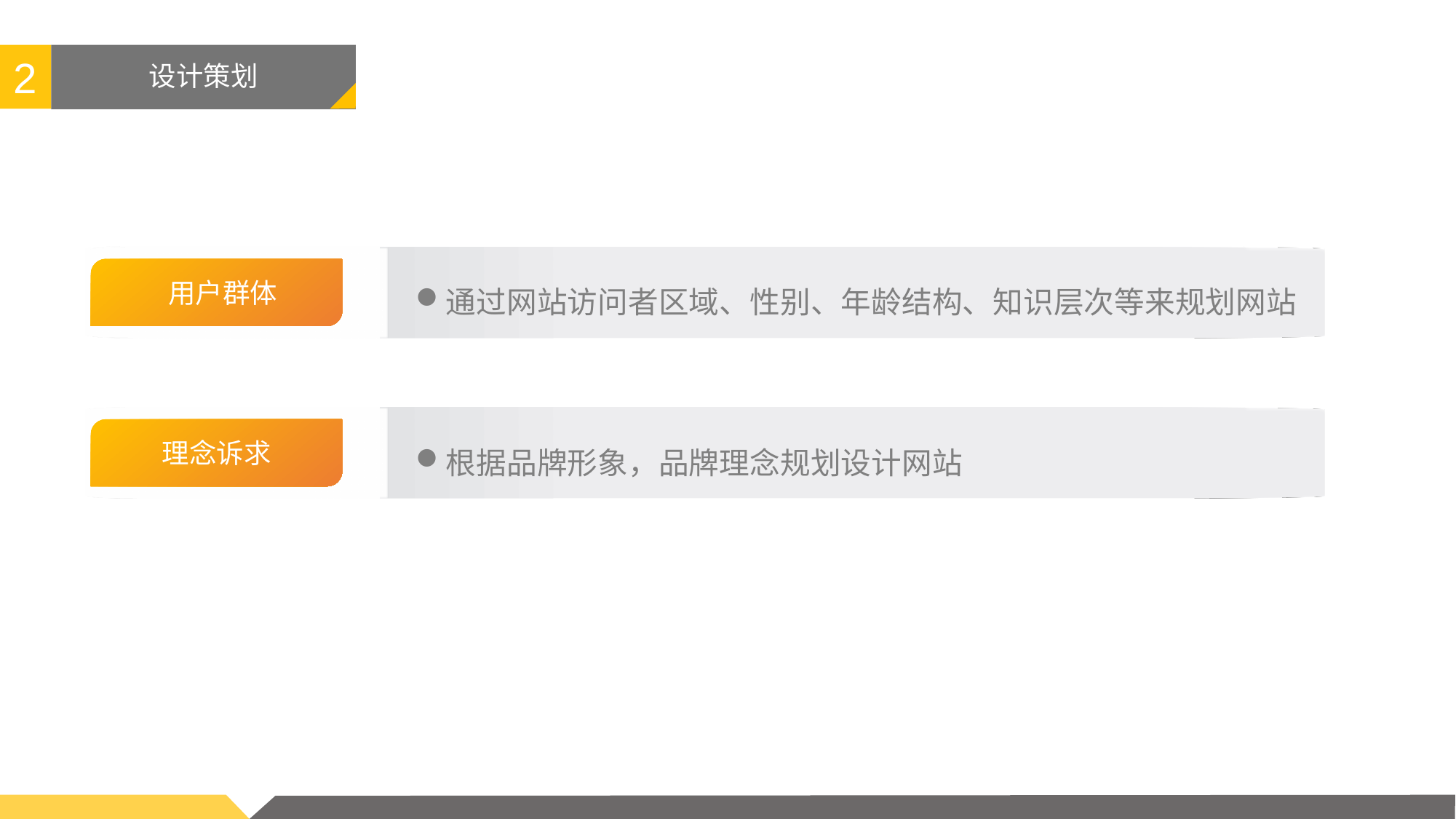

2
# 设计策划

 用户群体
通过网站访问者区域、性别、年龄结构、知识层次等来规划网站

理念诉求
根据品牌形象，品牌理念规划设计网站